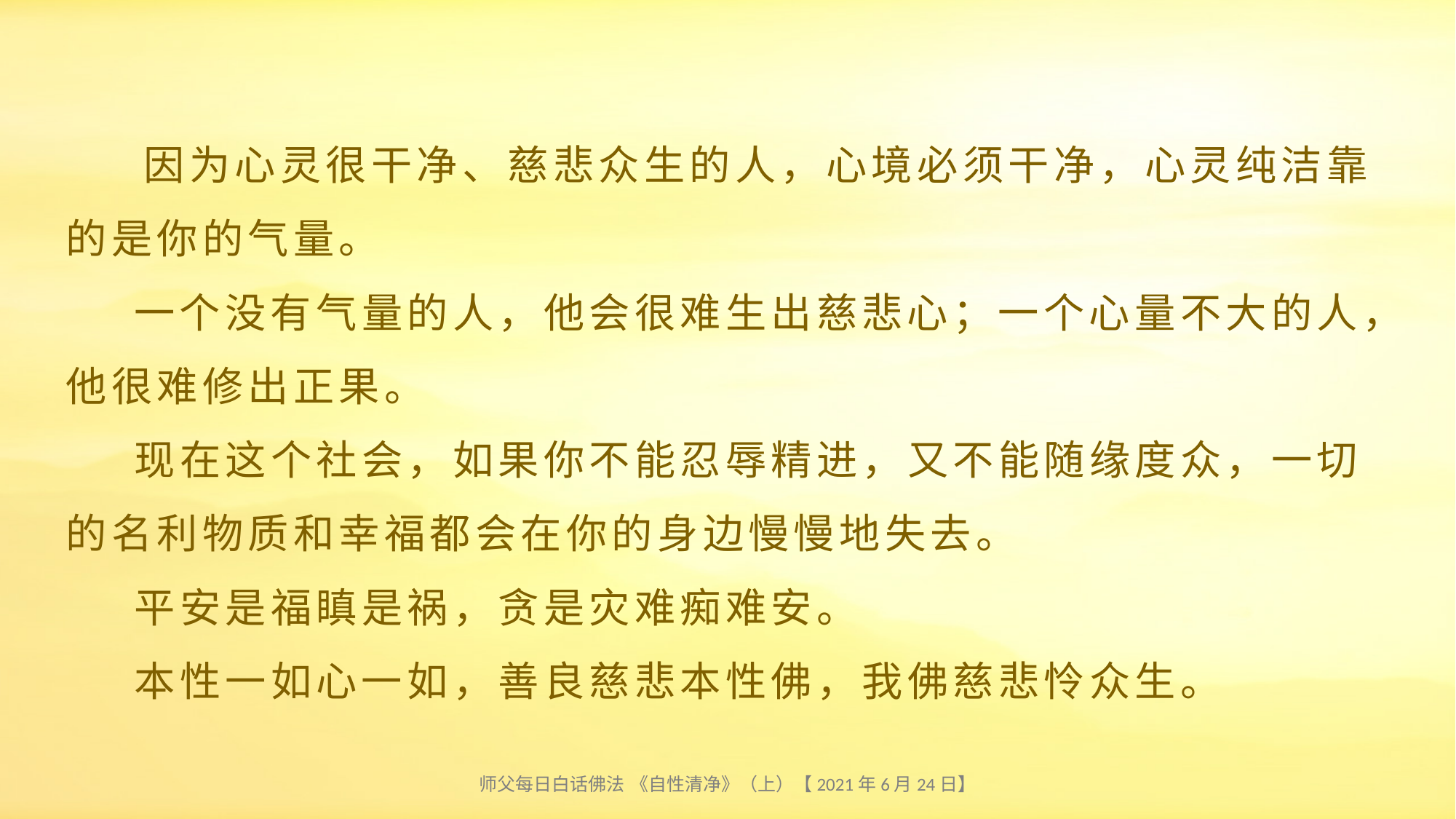

# 因为心灵很干净、慈悲众生的人，心境必须干净，心灵纯洁靠的是你的气量。 一个没有气量的人，他会很难生出慈悲心；一个心量不大的人，他很难修出正果。 现在这个社会，如果你不能忍辱精进，又不能随缘度众，一切的名利物质和幸福都会在你的身边慢慢地失去。 平安是福瞋是祸，贪是灾难痴难安。 本性一如心一如，善良慈悲本性佛，我佛慈悲怜众生。
师父每日白话佛法 《自性清净》（上）【2021年6月24日】